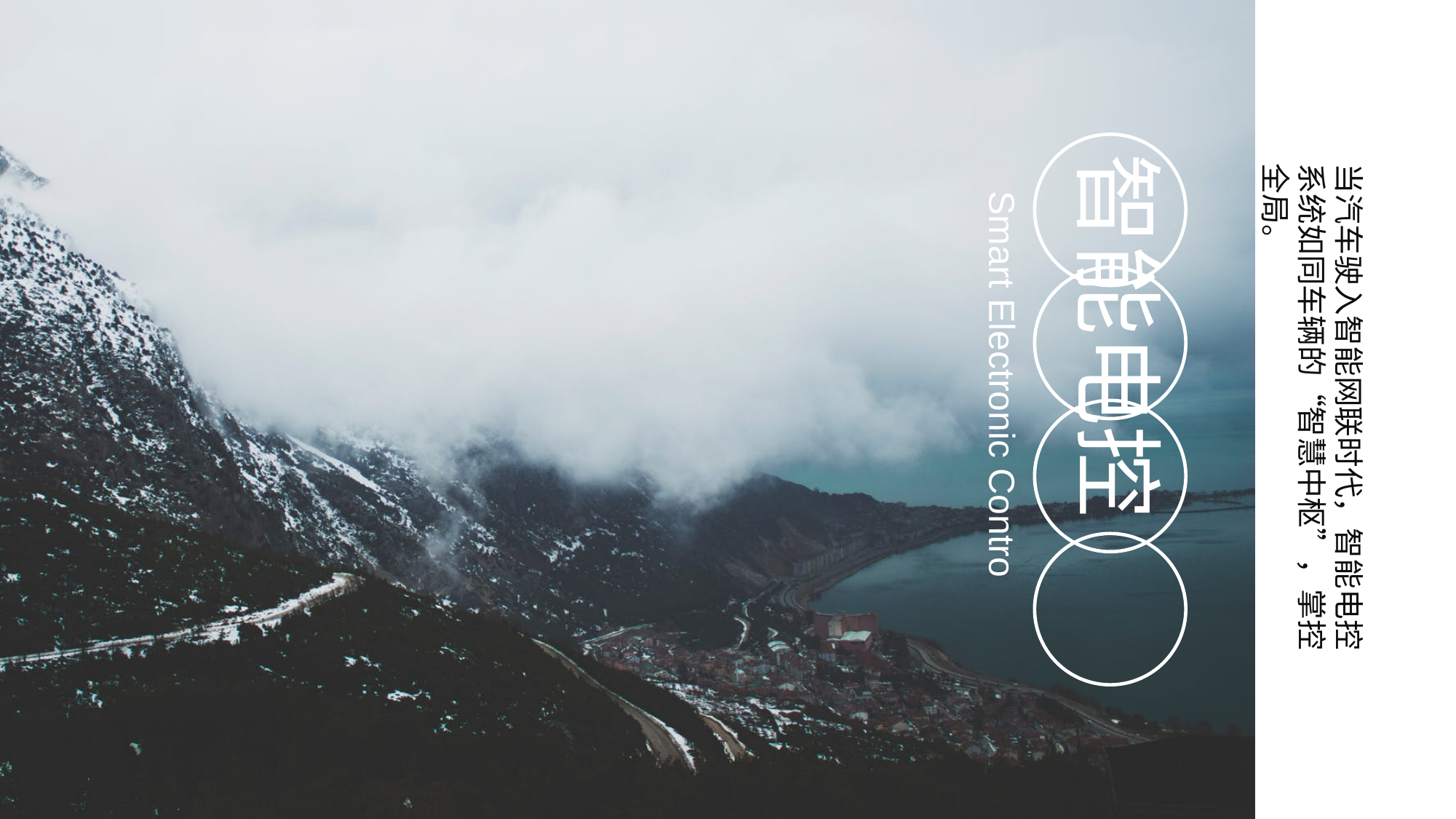

智能电控
当汽车驶入智能网联时代，智能电控系统如同车辆的“智慧中枢”，掌控全局。
Smart Electronic Contro